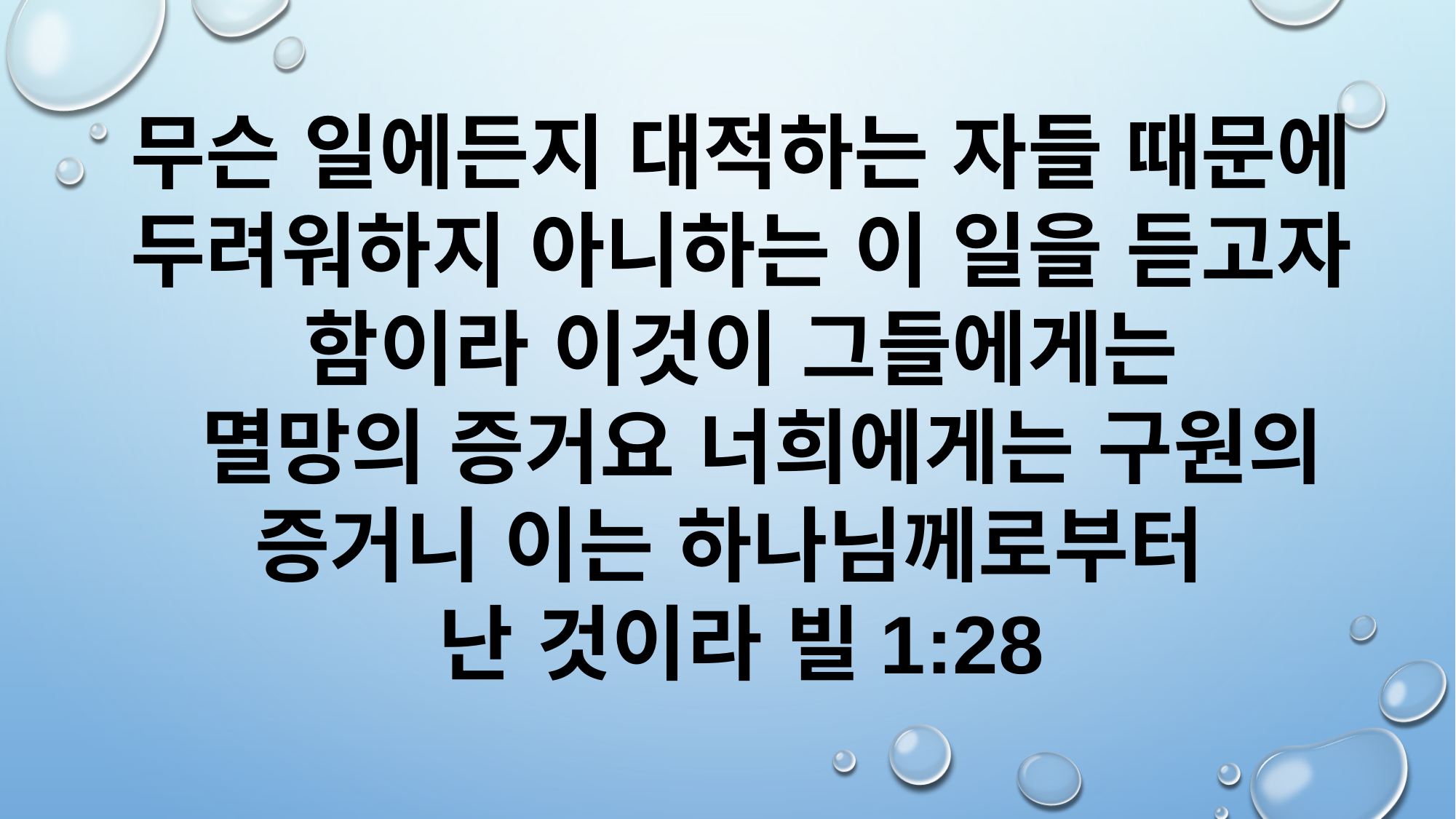

무슨 일에든지 대적하는 자들 때문에 두려워하지 아니하는 이 일을 듣고자 함이라 이것이 그들에게는
 멸망의 증거요 너희에게는 구원의 증거니 이는 하나님께로부터
난 것이라 빌1:28